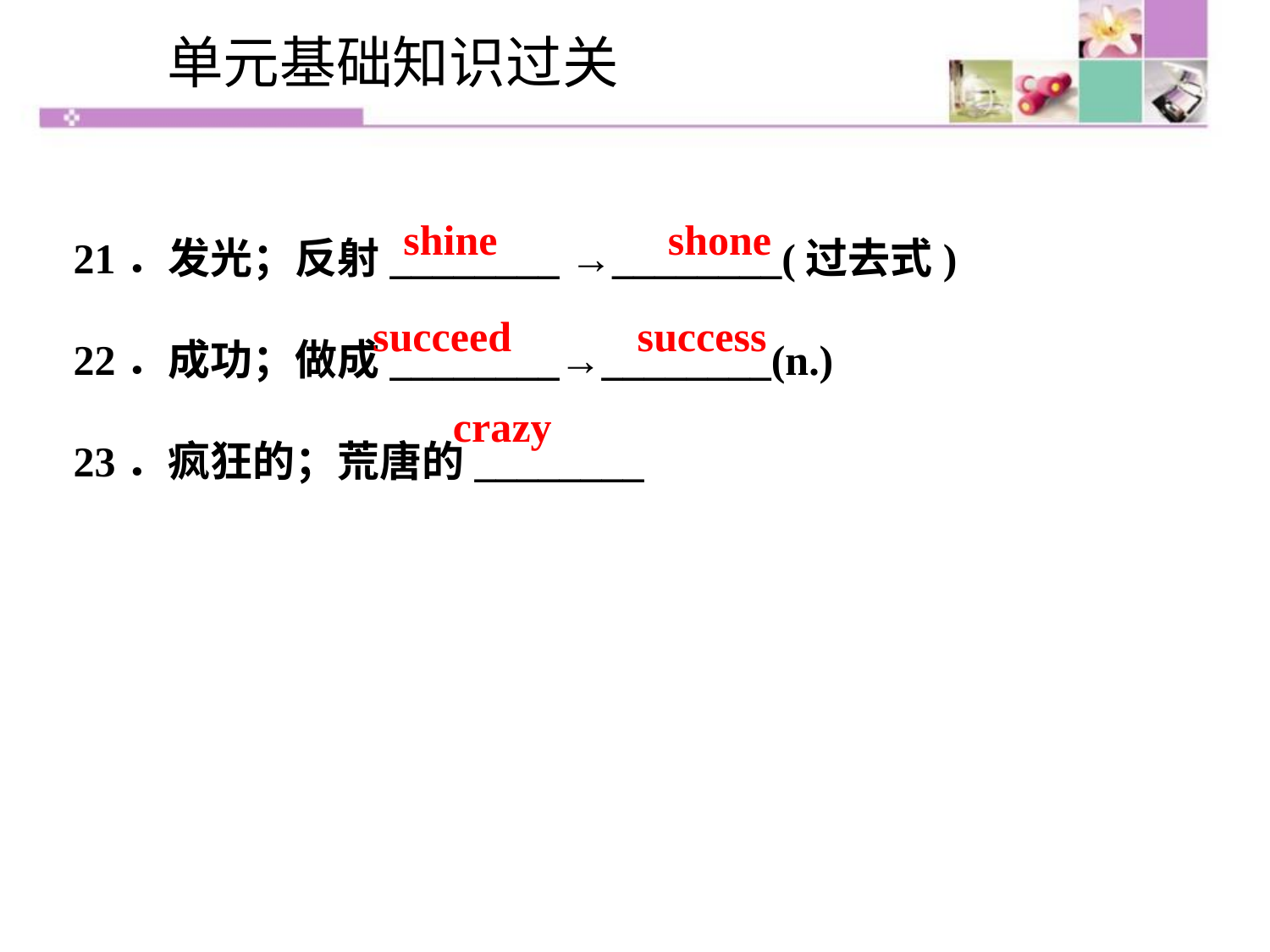

单元基础知识过关
21．发光；反射________ →________(过去式)
22．成功；做成________→________(n.)
23．疯狂的；荒唐的________
shine		 shone
succeed	 success
crazy